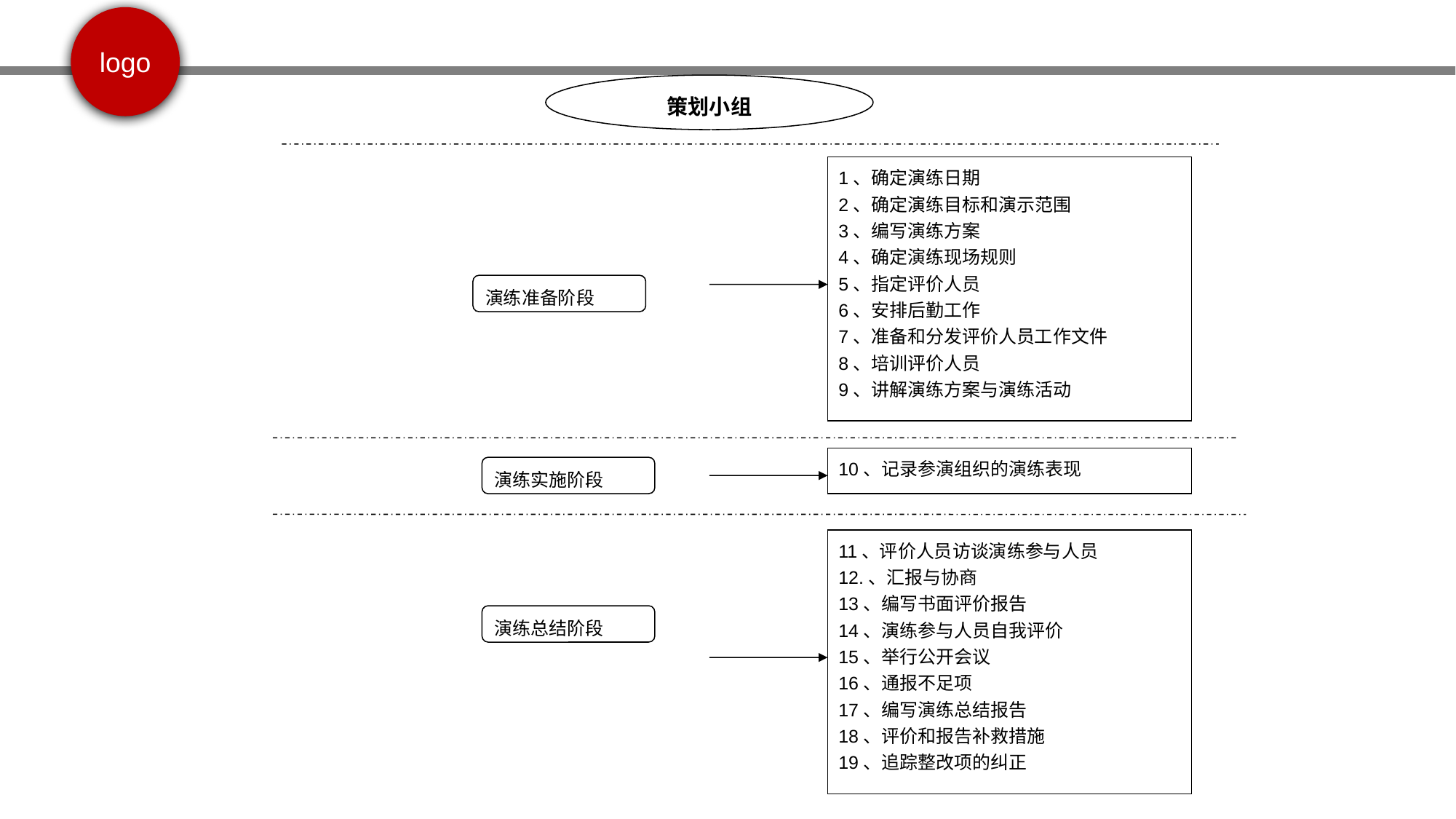

策划小组

1、确定演练日期
2、确定演练目标和演示范围
3、编写演练方案
4、确定演练现场规则
5、指定评价人员
6、安排后勤工作
7、准备和分发评价人员工作文件
8、培训评价人员
9、讲解演练方案与演练活动

演练准备阶段

10、记录参演组织的演练表现
演练实施阶段

11、评价人员访谈演练参与人员
12.、汇报与协商
13、编写书面评价报告
14、演练参与人员自我评价
15、举行公开会议
16、通报不足项
17、编写演练总结报告
18、评价和报告补救措施
19、追踪整改项的纠正
演练总结阶段